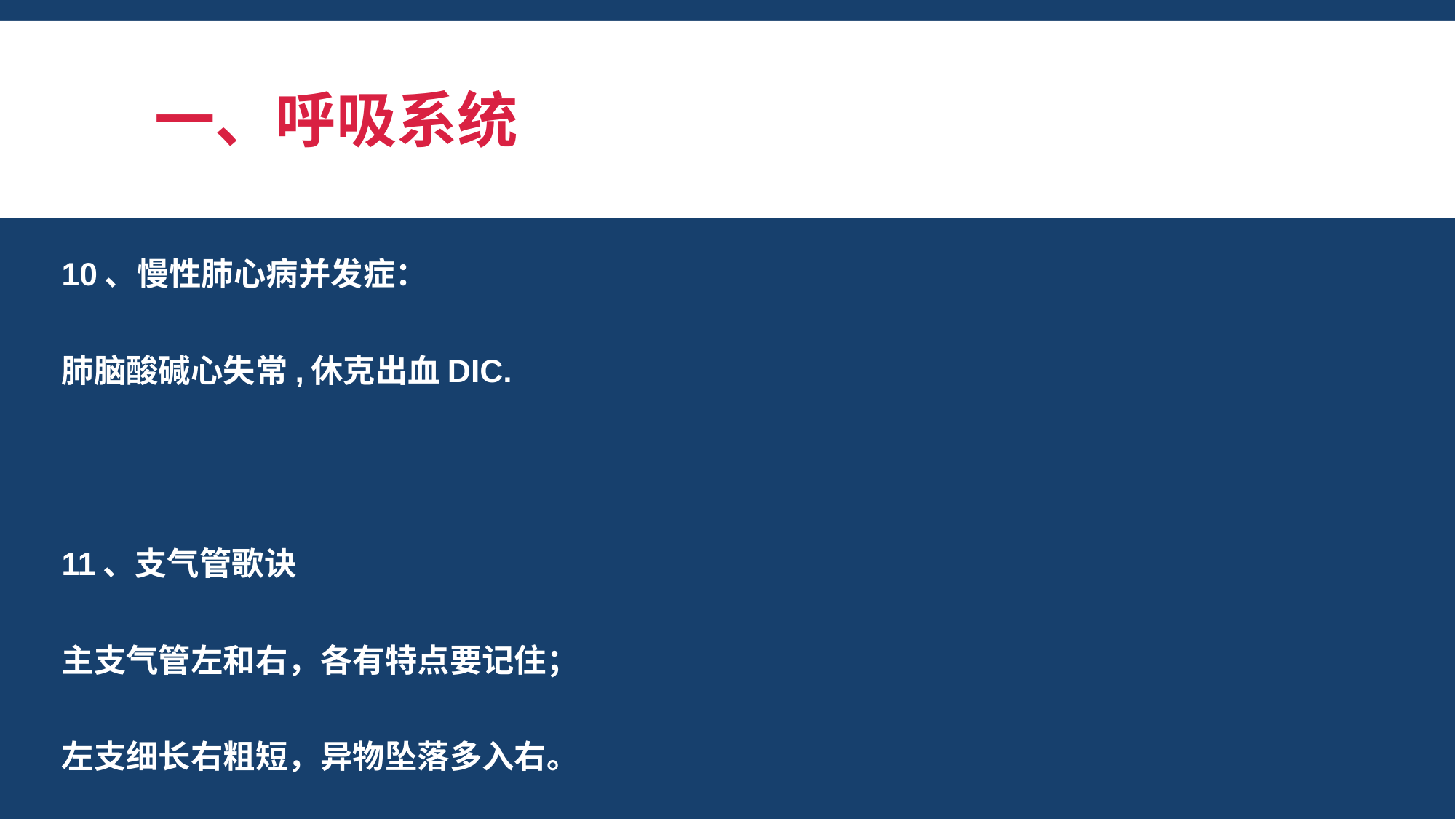

# 一、呼吸系统
10、慢性肺心病并发症：
肺脑酸碱心失常,休克出血DIC.

11、支气管歌诀
主支气管左和右，各有特点要记住；
左支细长右粗短，异物坠落多入右。